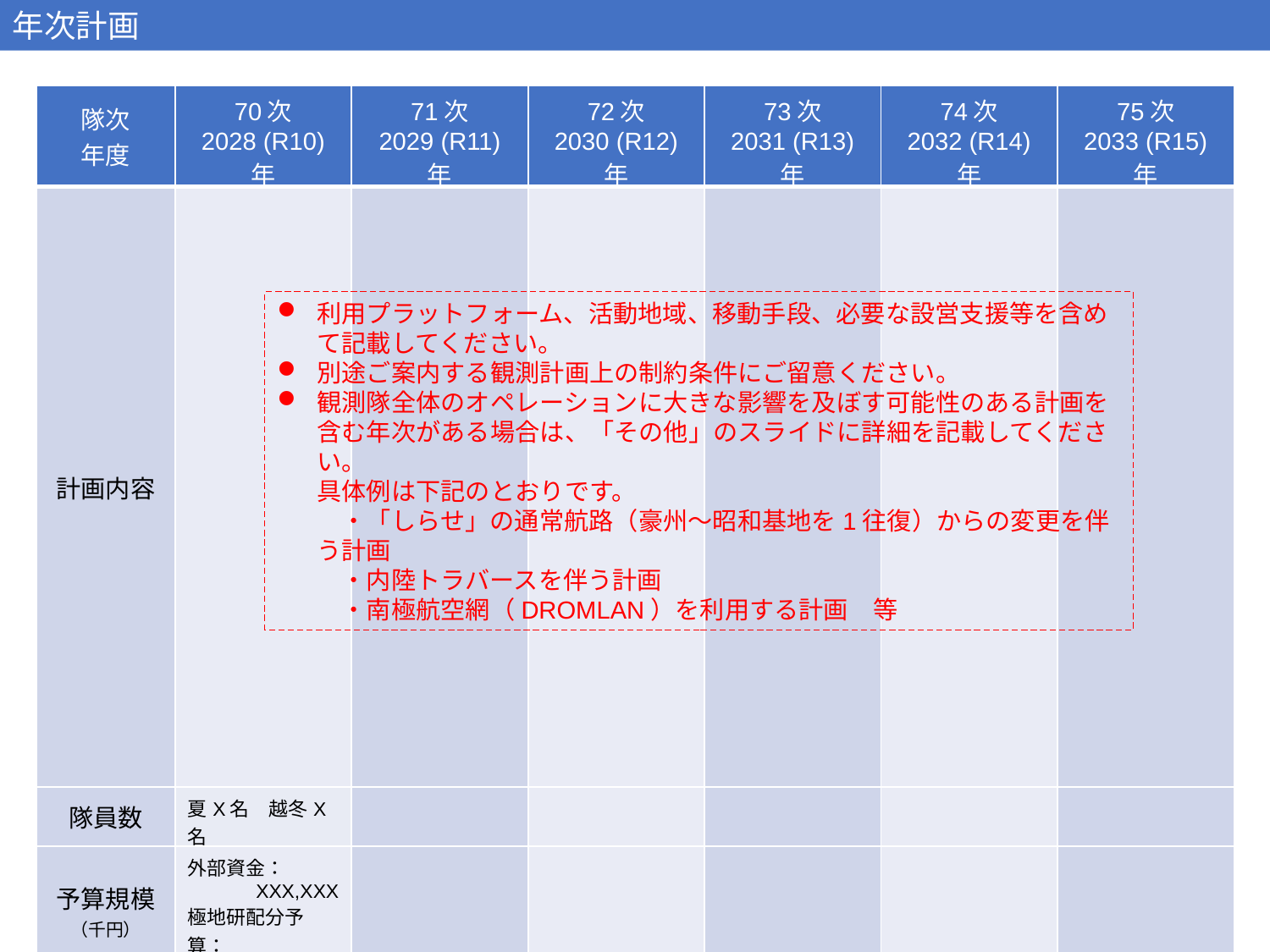

年次計画
| 隊次 年度 | 70次 2028 (R10) 年 | 71次 2029 (R11) 年 | 72次 2030 (R12) 年 | 73次 2031 (R13) 年 | 74次 2032 (R14) 年 | 75次 2033 (R15) 年 |
| --- | --- | --- | --- | --- | --- | --- |
| 計画内容 |  |  |  |  |  |  |
| 隊員数 | 夏X名　越冬X名 |  |  |  |  |  |
| 予算規模 （千円） | 外部資金： XXX,XXX 極地研配分予算： XXX,XXX |  |  |  |  |  |
利用プラットフォーム、活動地域、移動手段、必要な設営支援等を含めて記載してください。
別途ご案内する観測計画上の制約条件にご留意ください。
観測隊全体のオペレーションに大きな影響を及ぼす可能性のある計画を含む年次がある場合は、「その他」のスライドに詳細を記載してください。
具体例は下記のとおりです。
　・「しらせ」の通常航路（豪州〜昭和基地を1往復）からの変更を伴う計画
　・内陸トラバースを伴う計画
　・南極航空網（DROMLAN）を利用する計画　等
5